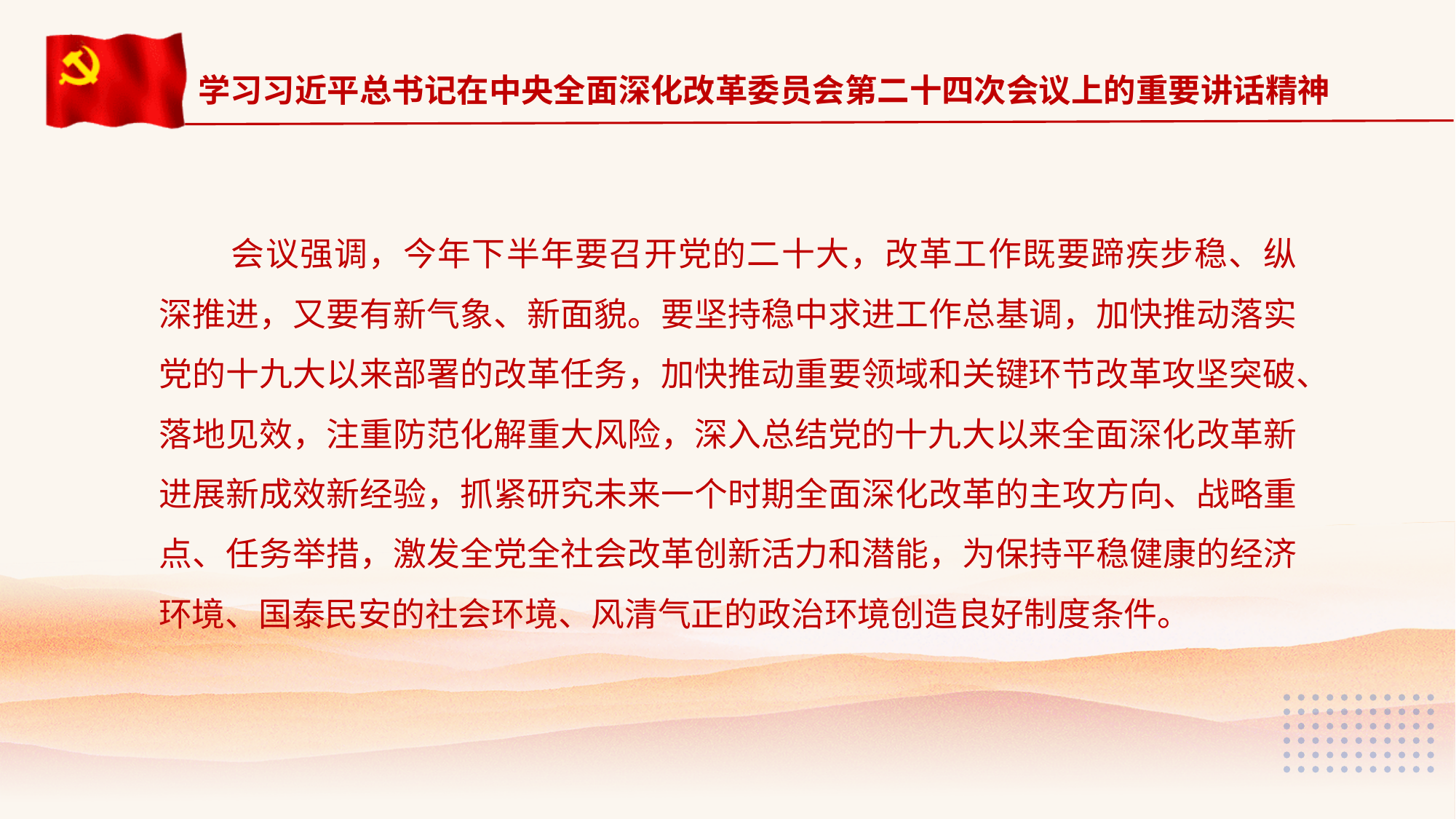

学习习近平总书记在中央全面深化改革委员会第二十四次会议上的重要讲话精神
会议强调，今年下半年要召开党的二十大，改革工作既要蹄疾步稳、纵深推进，又要有新气象、新面貌。要坚持稳中求进工作总基调，加快推动落实党的十九大以来部署的改革任务，加快推动重要领域和关键环节改革攻坚突破、落地见效，注重防范化解重大风险，深入总结党的十九大以来全面深化改革新进展新成效新经验，抓紧研究未来一个时期全面深化改革的主攻方向、战略重点、任务举措，激发全党全社会改革创新活力和潜能，为保持平稳健康的经济环境、国泰民安的社会环境、风清气正的政治环境创造良好制度条件。